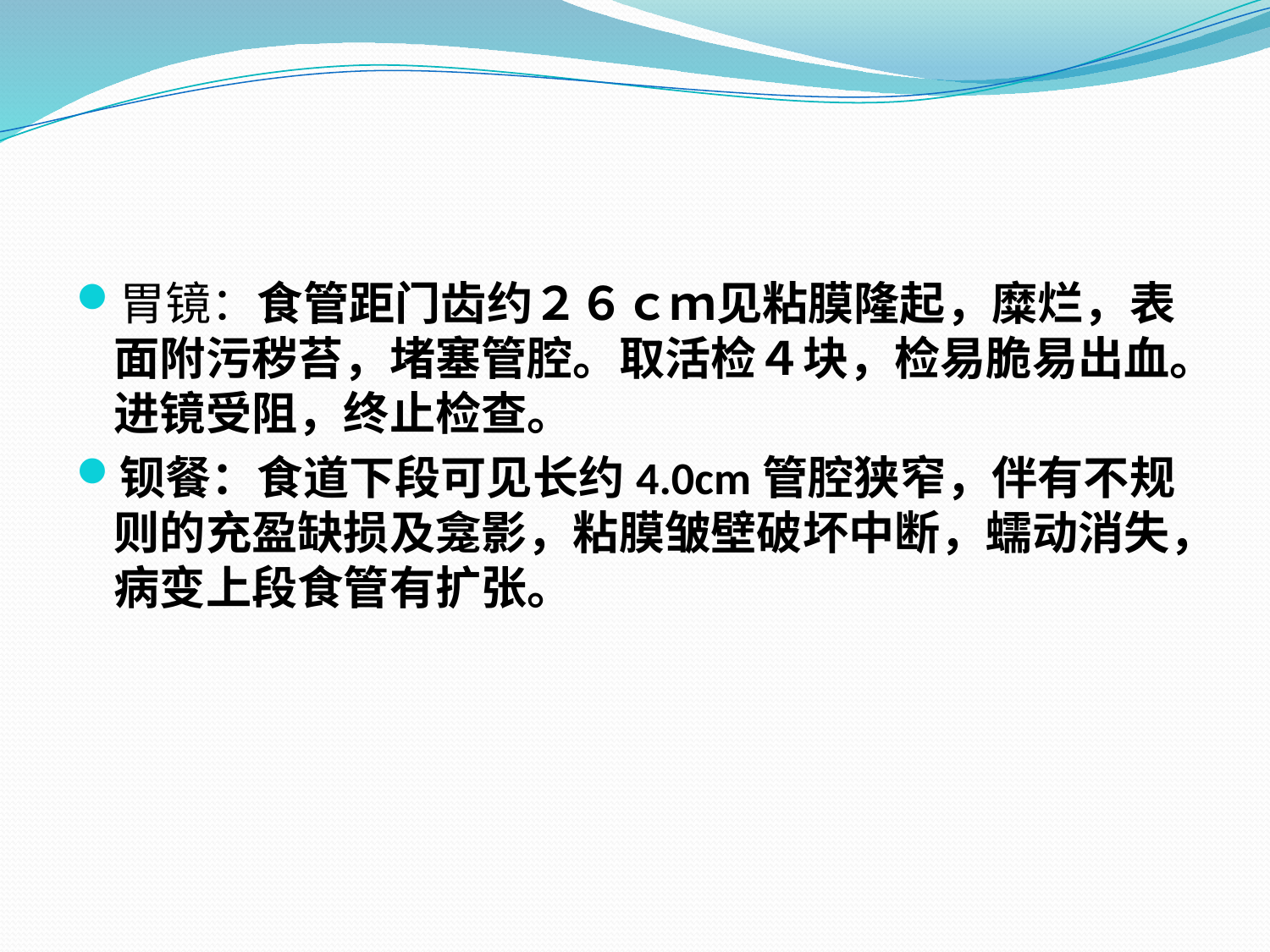

#
胃镜：食管距门齿约２６ｃｍ见粘膜隆起，糜烂，表面附污秽苔，堵塞管腔。取活检４块，检易脆易出血。进镜受阻，终止检查。
钡餐：食道下段可见长约4.0cm管腔狭窄，伴有不规则的充盈缺损及龛影，粘膜皱壁破坏中断，蠕动消失，病变上段食管有扩张。